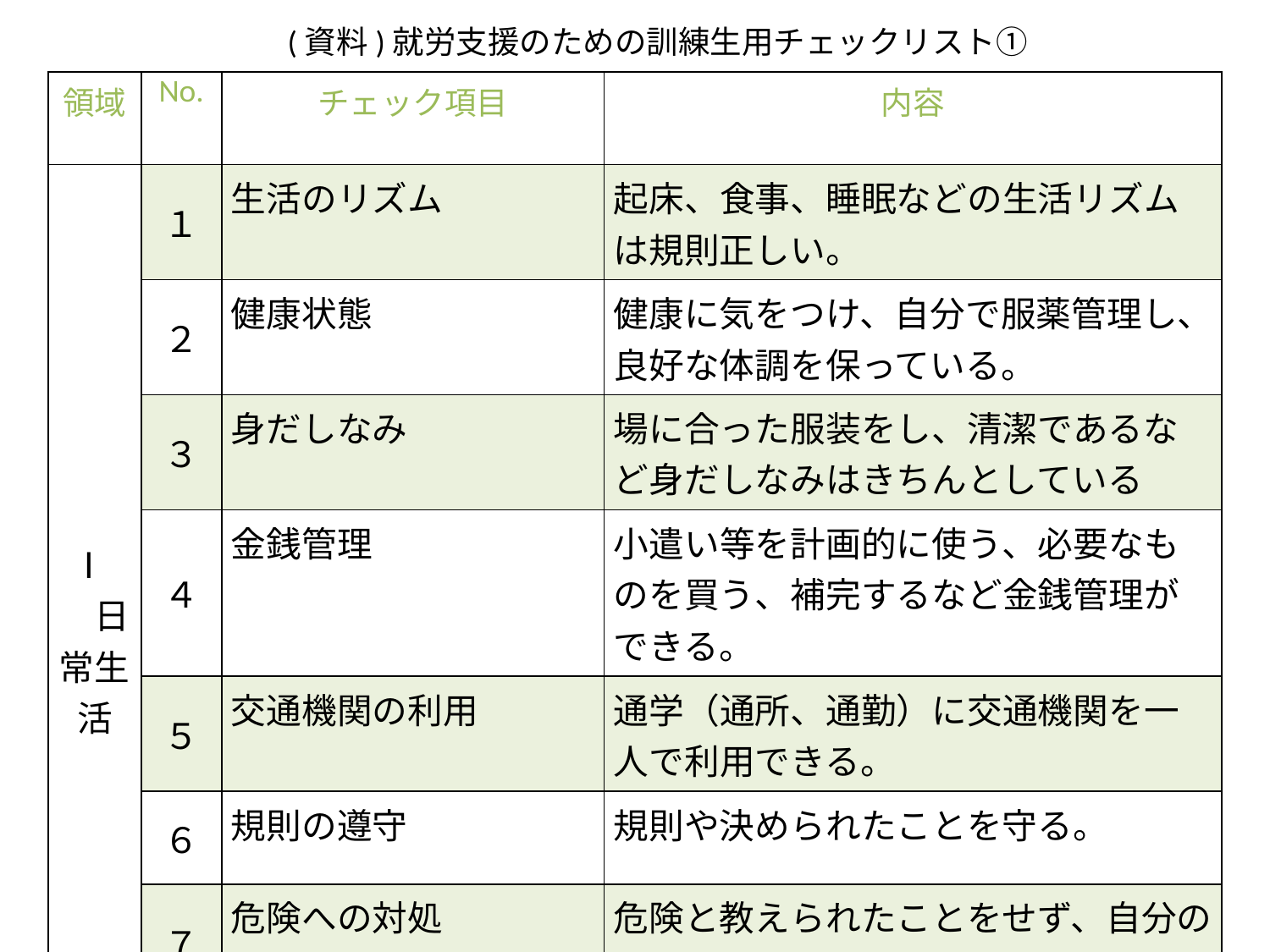

(資料)就労支援のための訓練生用チェックリスト①
| 領域 | No. | チェック項目 | 内容 |
| --- | --- | --- | --- |
| Ⅰ　日常生活 | １ | 生活のリズム | 起床、食事、睡眠などの生活リズムは規則正しい。 |
|  | ２ | 健康状態 | 健康に気をつけ、自分で服薬管理し、良好な体調を保っている。 |
|  | ３ | 身だしなみ | 場に合った服装をし、清潔であるなど身だしなみはきちんとしている |
|  | ４ | 金銭管理 | 小遣い等を計画的に使う、必要なものを買う、補完するなど金銭管理ができる。 |
|  | ５ | 交通機関の利用 | 通学（通所、通勤）に交通機関を一人で利用できる。 |
|  | ６ | 規則の遵守 | 規則や決められたことを守る。 |
|  | ７ | 危険への対処 | 危険と教えられたことをせず、自分の安全を考えて行動する。 |
|  | ８ | 出席（出勤）状況 | 正当な理由（通院、病気、電車の遅れ等）のない遅刻・早退・欠席（欠勤） |